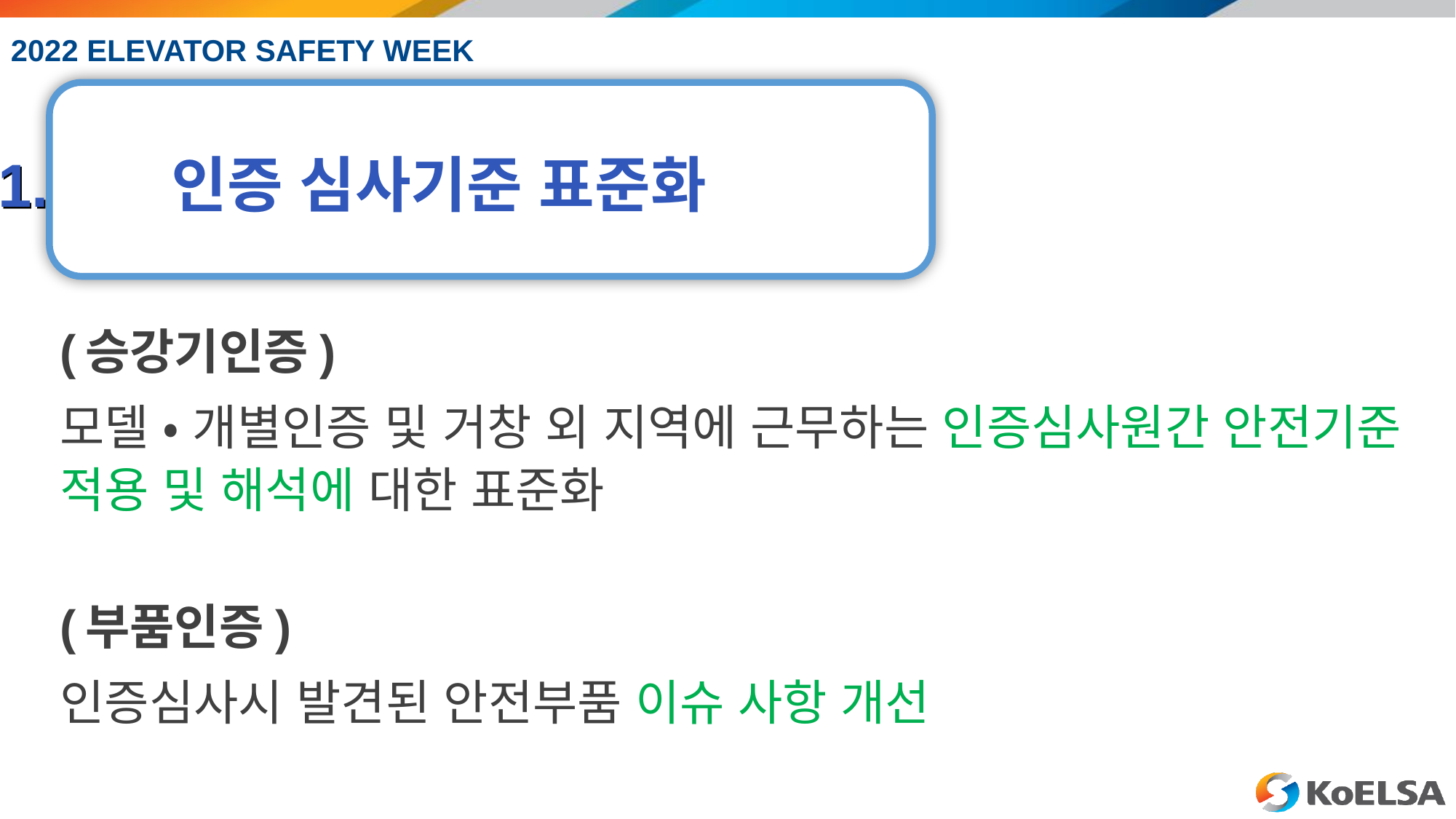

(승강기인증)
모델 • 개별인증 및 거창 외 지역에 근무하는 인증심사원간 안전기준 적용 및 해석에 대한 표준화

(부품인증)
인증심사시 발견된 안전부품 이슈 사항 개선